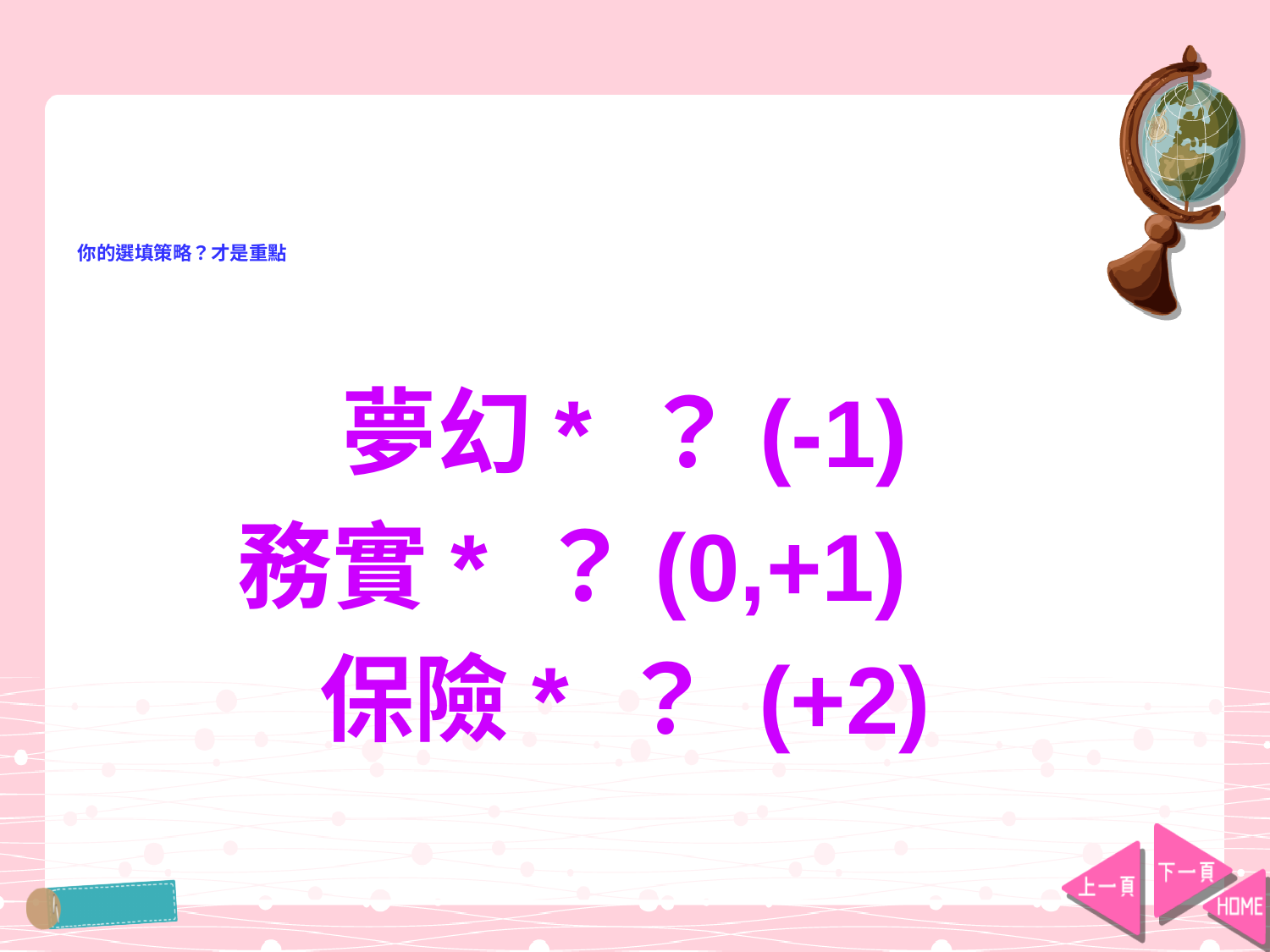

# 你的選填策略？才是重點

夢幻* ？(-1)
務實* ？(0,+1)
保險* ？ (+2)